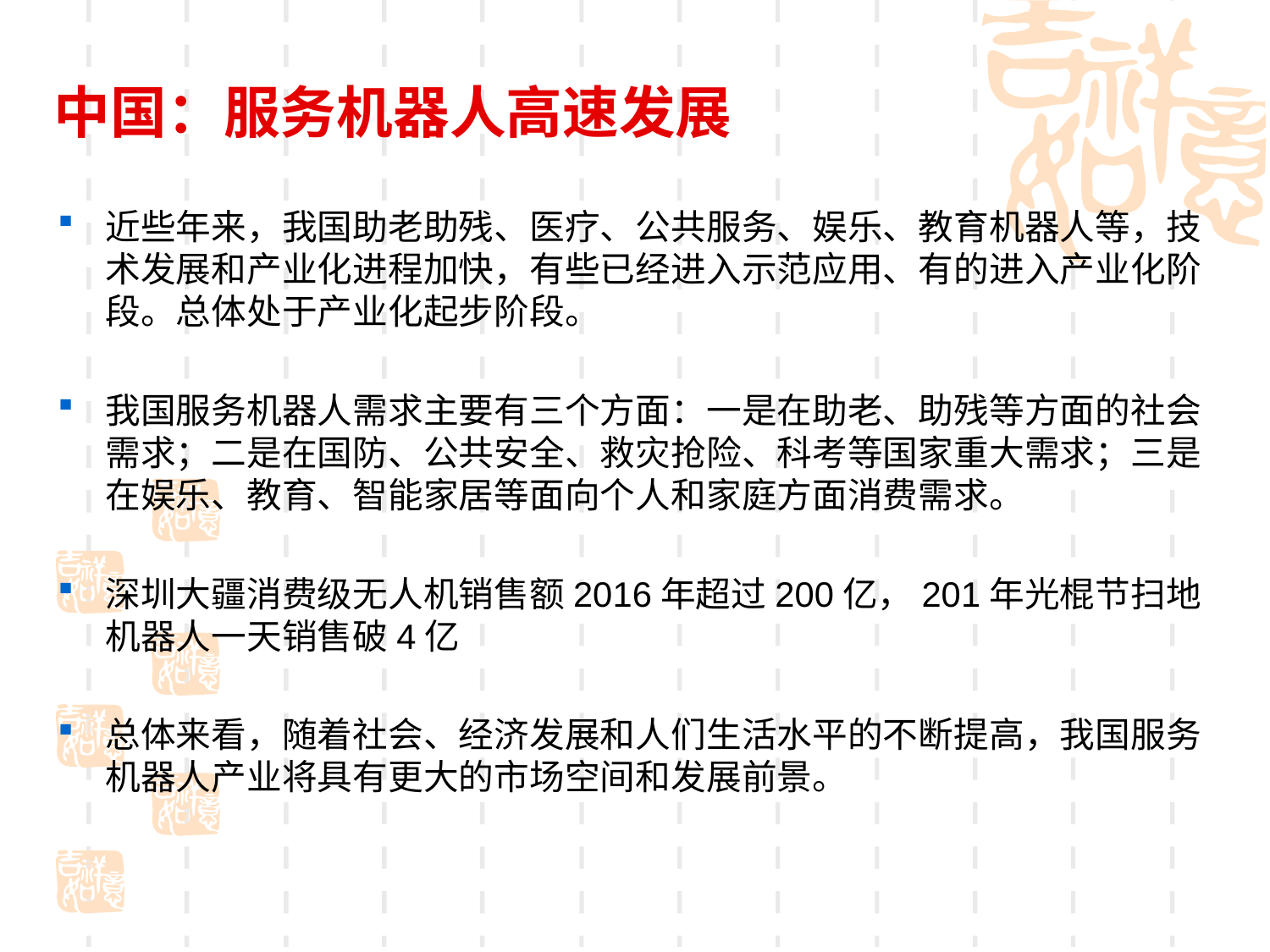

# 中国：服务机器人高速发展
近些年来，我国助老助残、医疗、公共服务、娱乐、教育机器人等，技术发展和产业化进程加快，有些已经进入示范应用、有的进入产业化阶段。总体处于产业化起步阶段。

我国服务机器人需求主要有三个方面：一是在助老、助残等方面的社会需求；二是在国防、公共安全、救灾抢险、科考等国家重大需求；三是在娱乐、教育、智能家居等面向个人和家庭方面消费需求。

深圳大疆消费级无人机销售额2016年超过200亿，201年光棍节扫地机器人一天销售破4亿

总体来看，随着社会、经济发展和人们生活水平的不断提高，我国服务机器人产业将具有更大的市场空间和发展前景。